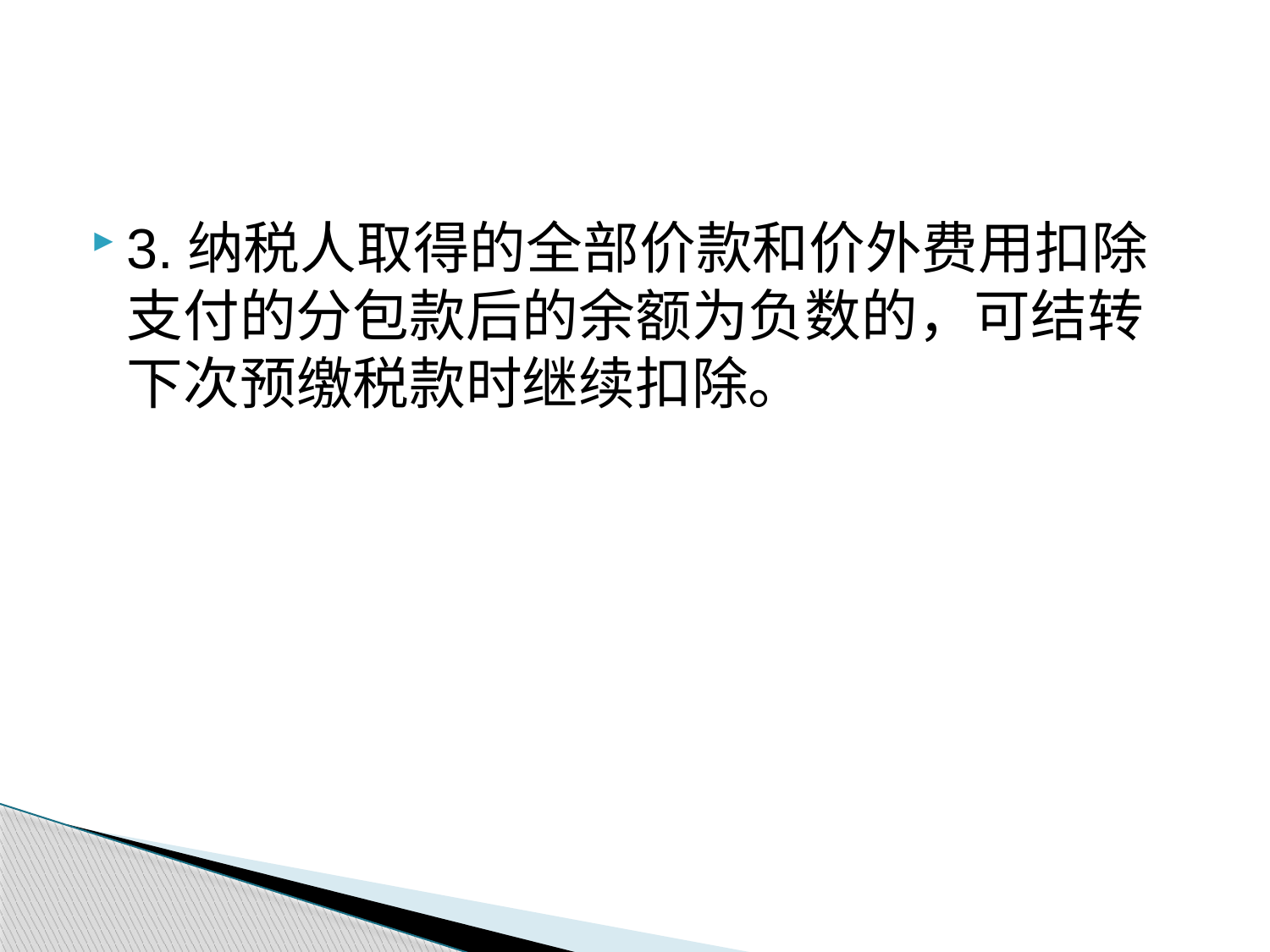

#
3.纳税人取得的全部价款和价外费用扣除支付的分包款后的余额为负数的，可结转下次预缴税款时继续扣除。